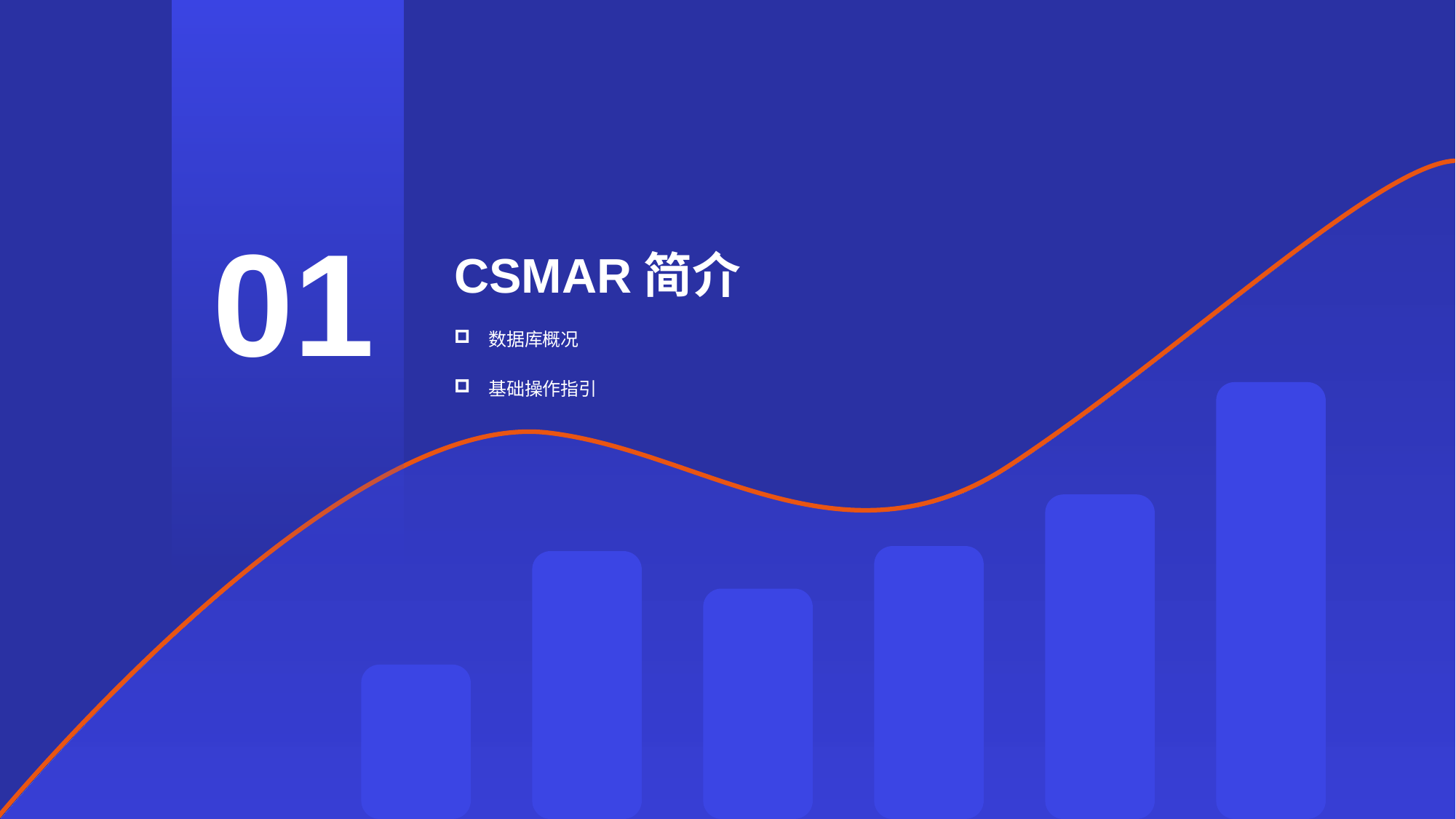

# CSMAR简介
0 1
数据库概况
基础操作指引
3